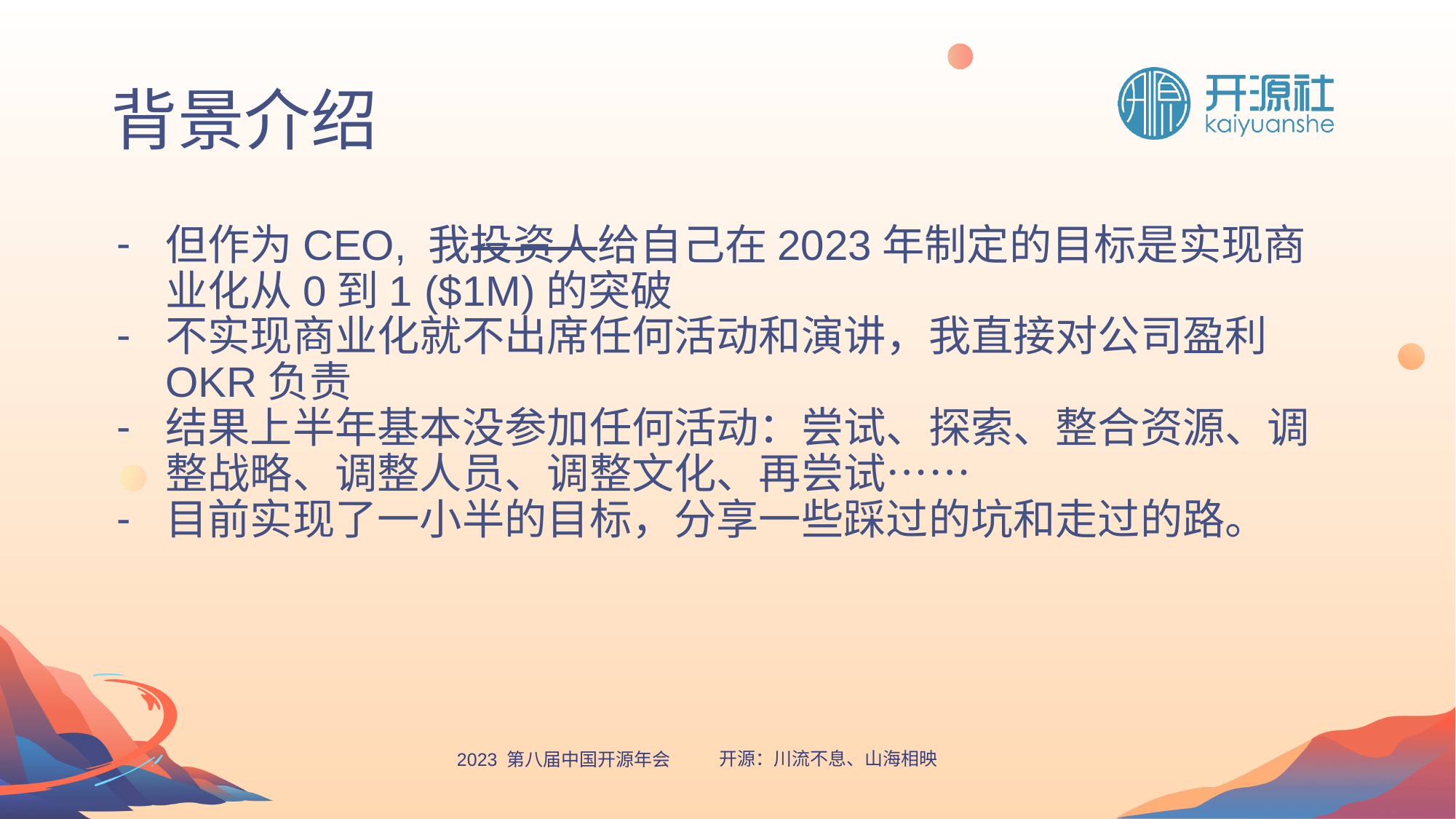

# 背景介绍
但作为CEO, 我投资人给自己在2023年制定的目标是实现商业化从0到1 ($1M)的突破
不实现商业化就不出席任何活动和演讲，我直接对公司盈利OKR负责
结果上半年基本没参加任何活动：尝试、探索、整合资源、调整战略、调整人员、调整文化、再尝试……
目前实现了一小半的目标，分享一些踩过的坑和走过的路。